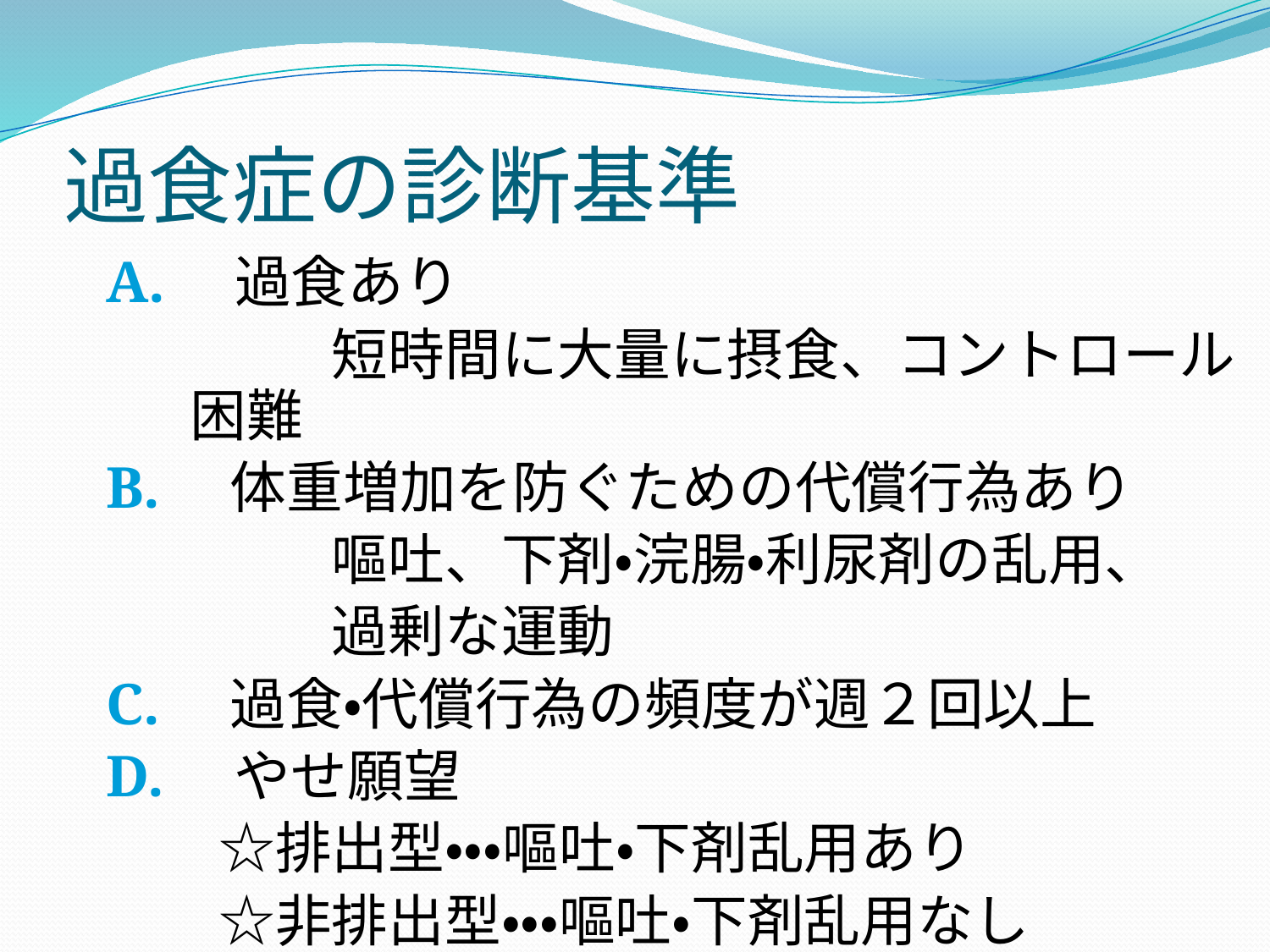

過食症の診断基準
A.　過食あり
　　　　短時間に大量に摂食、コントロール困難
B.　体重増加を防ぐための代償行為あり
　　　　嘔吐、下剤・浣腸・利尿剤の乱用、
　　　　過剰な運動
C.　過食・代償行為の頻度が週２回以上
D.　やせ願望
　　☆排出型・・・嘔吐・下剤乱用あり
　　☆非排出型・・・嘔吐・下剤乱用なし